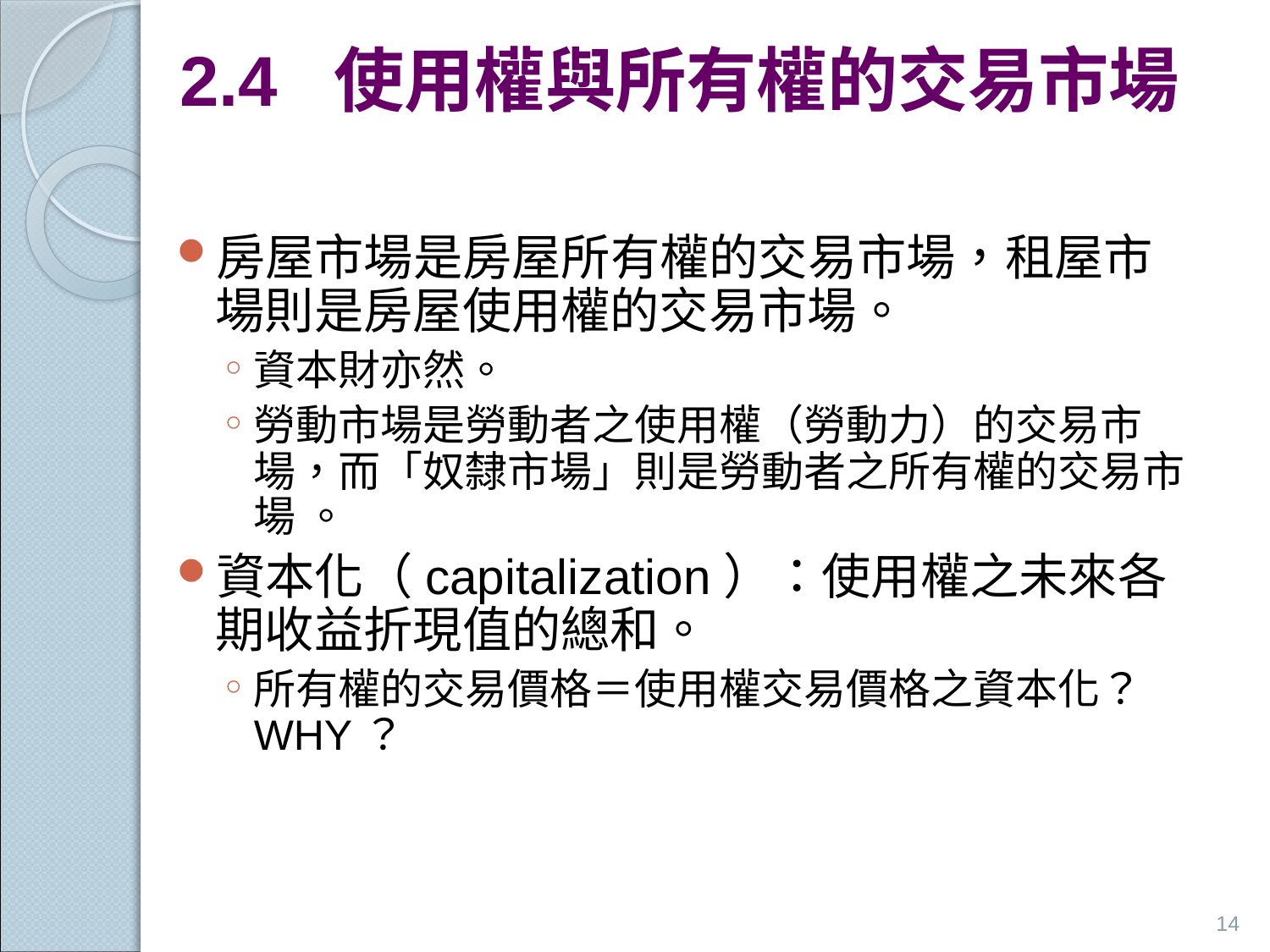

# 2.4  使用權與所有權的交易市場
房屋市場是房屋所有權的交易市場，租屋市場則是房屋使用權的交易市場。
資本財亦然。
勞動市場是勞動者之使用權（勞動力）的交易市場，而「奴隸市場」則是勞動者之所有權的交易市場 。
資本化（capitalization）：使用權之未來各期收益折現值的總和。
所有權的交易價格＝使用權交易價格之資本化？WHY？
14